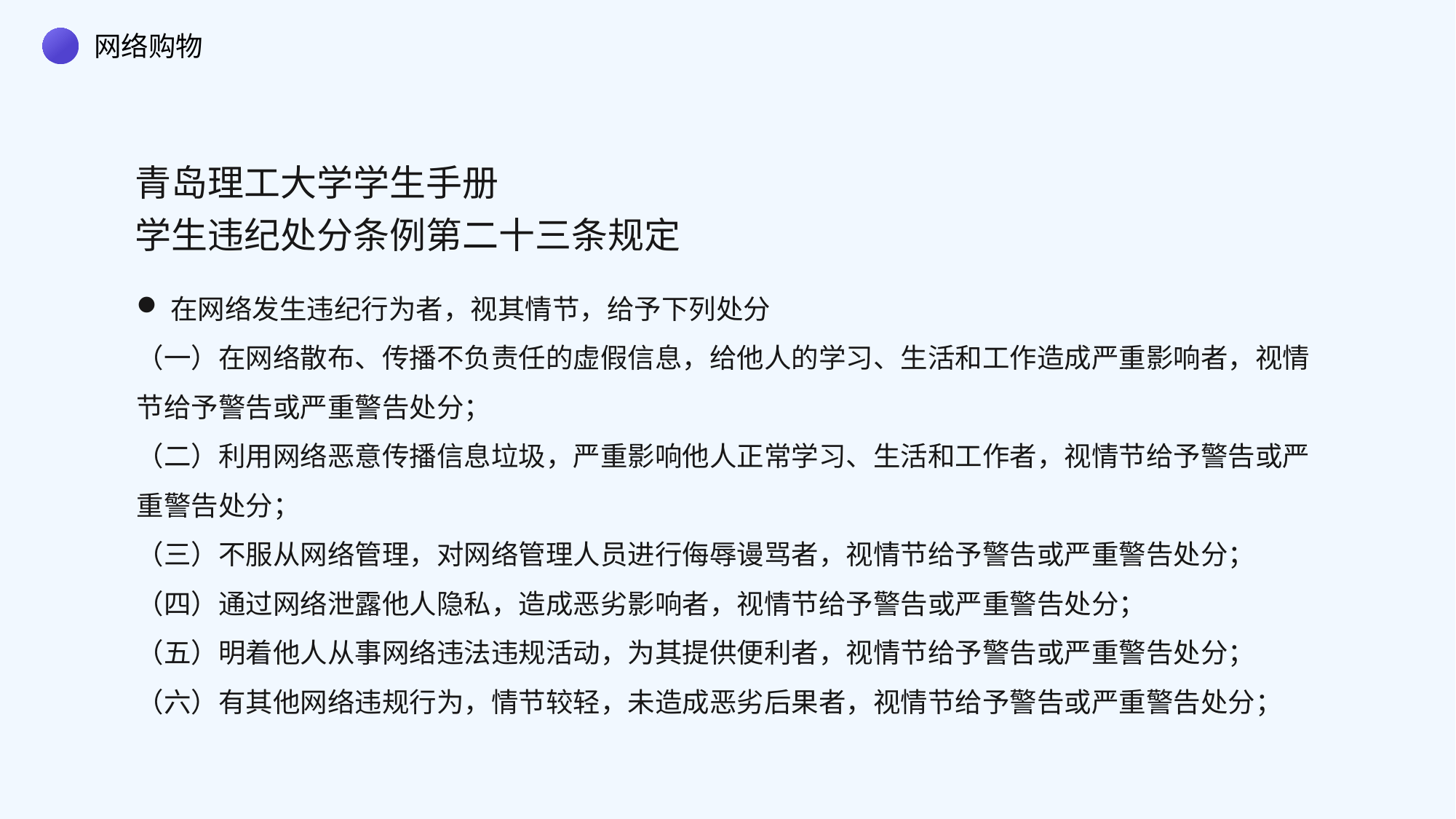

青岛理工大学学生手册
学生违纪处分条例第二十三条规定
在网络发生违纪行为者，视其情节，给予下列处分
（一）在网络散布、传播不负责任的虚假信息，给他人的学习、生活和工作造成严重影响者，视情节给予警告或严重警告处分；
（二）利用网络恶意传播信息垃圾，严重影响他人正常学习、生活和工作者，视情节给予警告或严重警告处分；
（三）不服从网络管理，对网络管理人员进行侮辱谩骂者，视情节给予警告或严重警告处分；
（四）通过网络泄露他人隐私，造成恶劣影响者，视情节给予警告或严重警告处分；
（五）明着他人从事网络违法违规活动，为其提供便利者，视情节给予警告或严重警告处分；
（六）有其他网络违规行为，情节较轻，未造成恶劣后果者，视情节给予警告或严重警告处分；